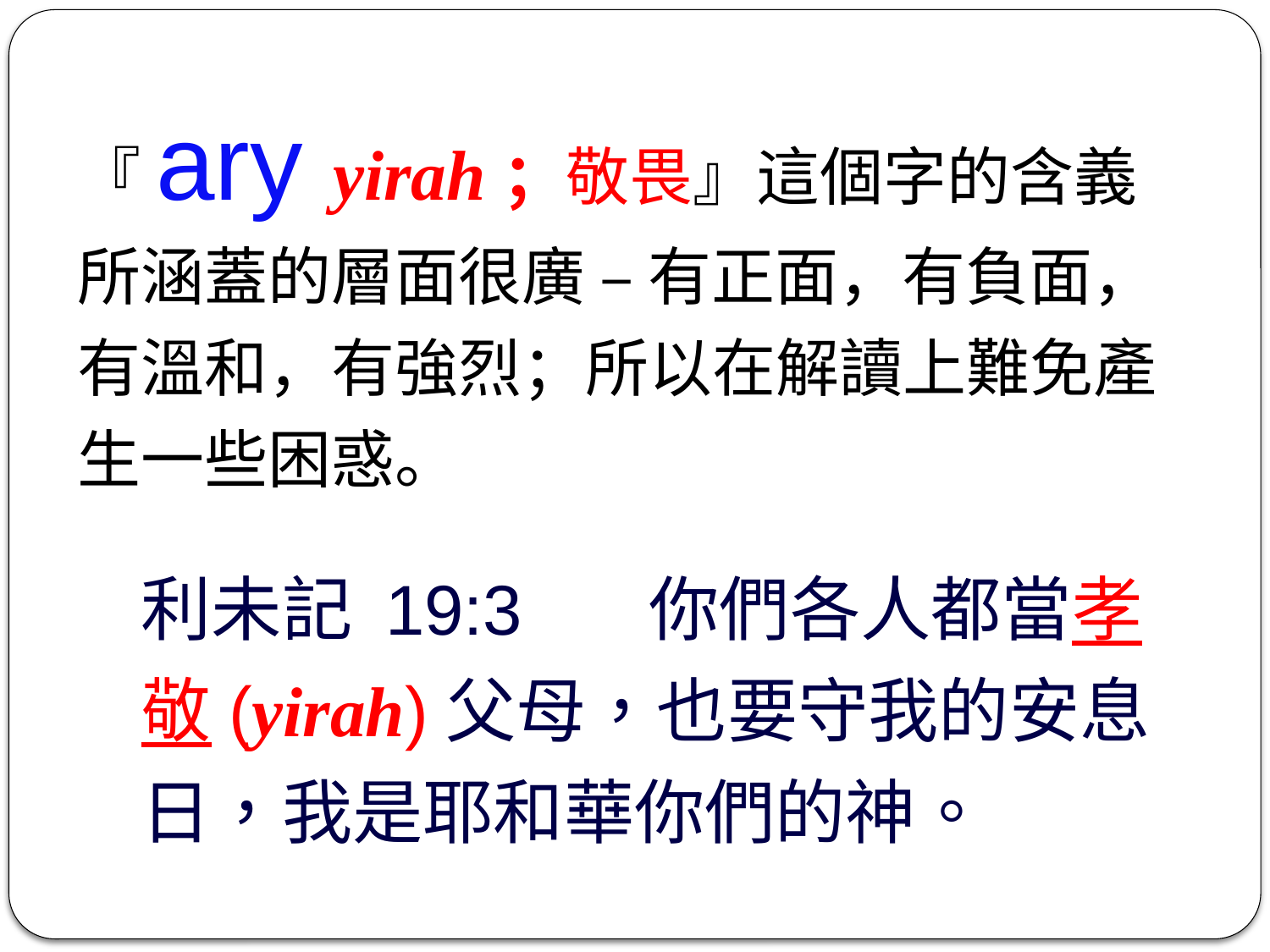

『ary yirah；敬畏』這個字的含義所涵蓋的層面很廣 – 有正面，有負面，有溫和，有強烈；所以在解讀上難免產生一些困惑。
利未記 19:3	你們各人都當孝敬(yirah)父母，也要守我的安息日，我是耶和華你們的神。